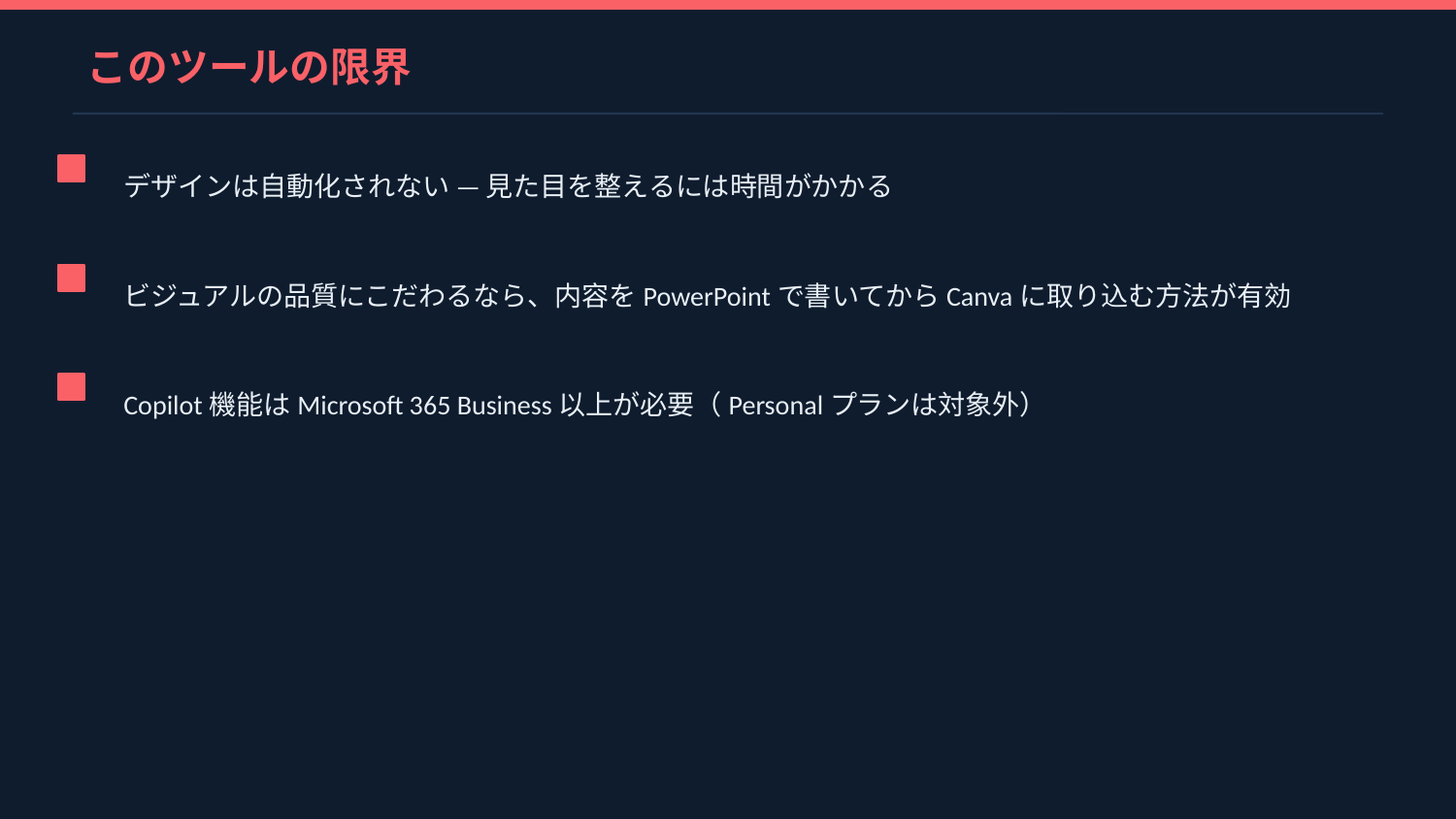

このツールの限界

デザインは自動化されない — 見た目を整えるには時間がかかる

ビジュアルの品質にこだわるなら、内容をPowerPointで書いてからCanvaに取り込む方法が有効

Copilot機能はMicrosoft 365 Business以上が必要（Personalプランは対象外）